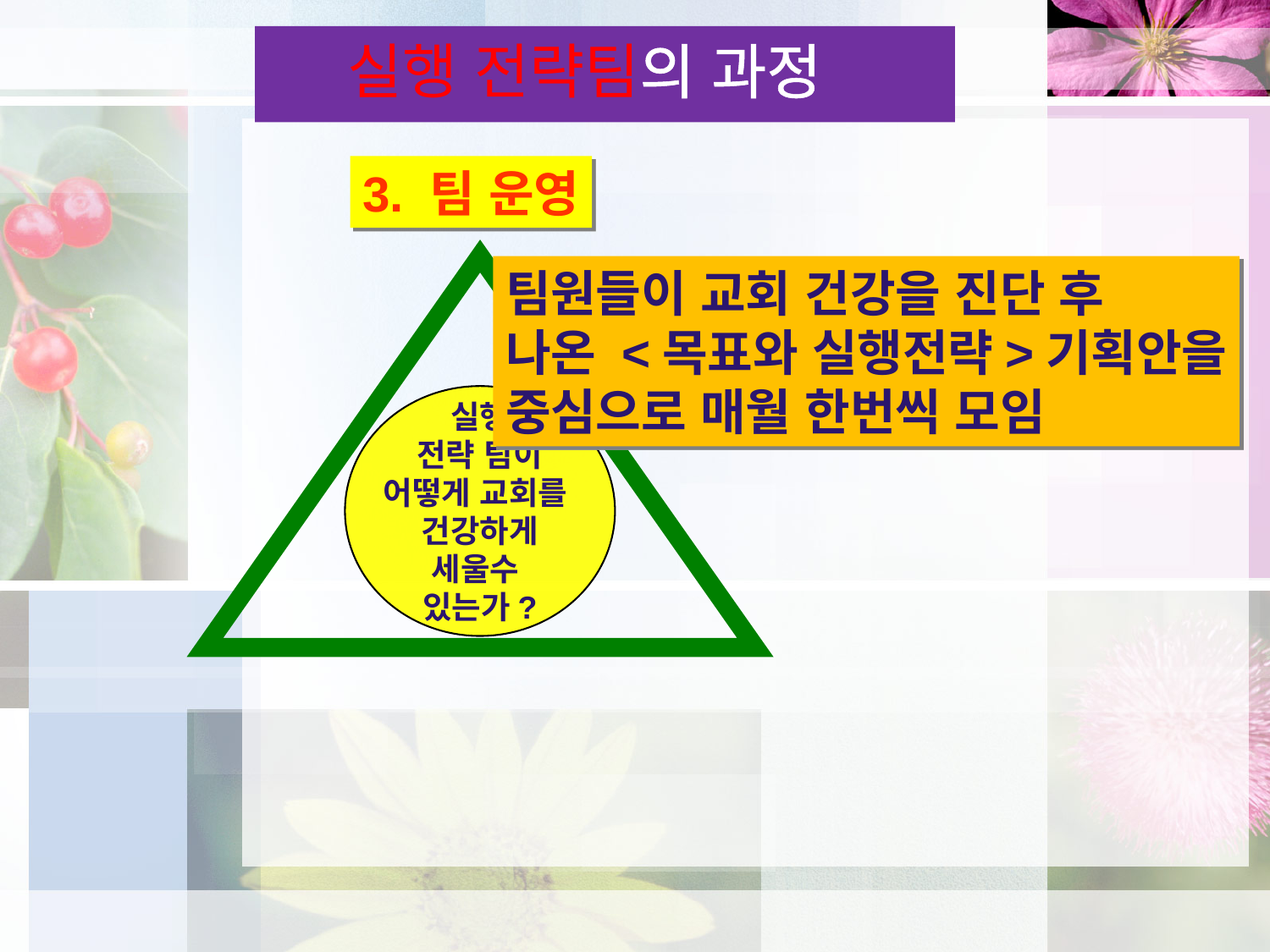

실행 전략팀의 과정
3. 팀 운영

팀원들이 교회 건강을 진단 후
나온 <목표와 실행전략>기획안을
중심으로 매월 한번씩 모임

실행
전략 팀이
어떻게 교회를
건강하게
세울수
있는가?